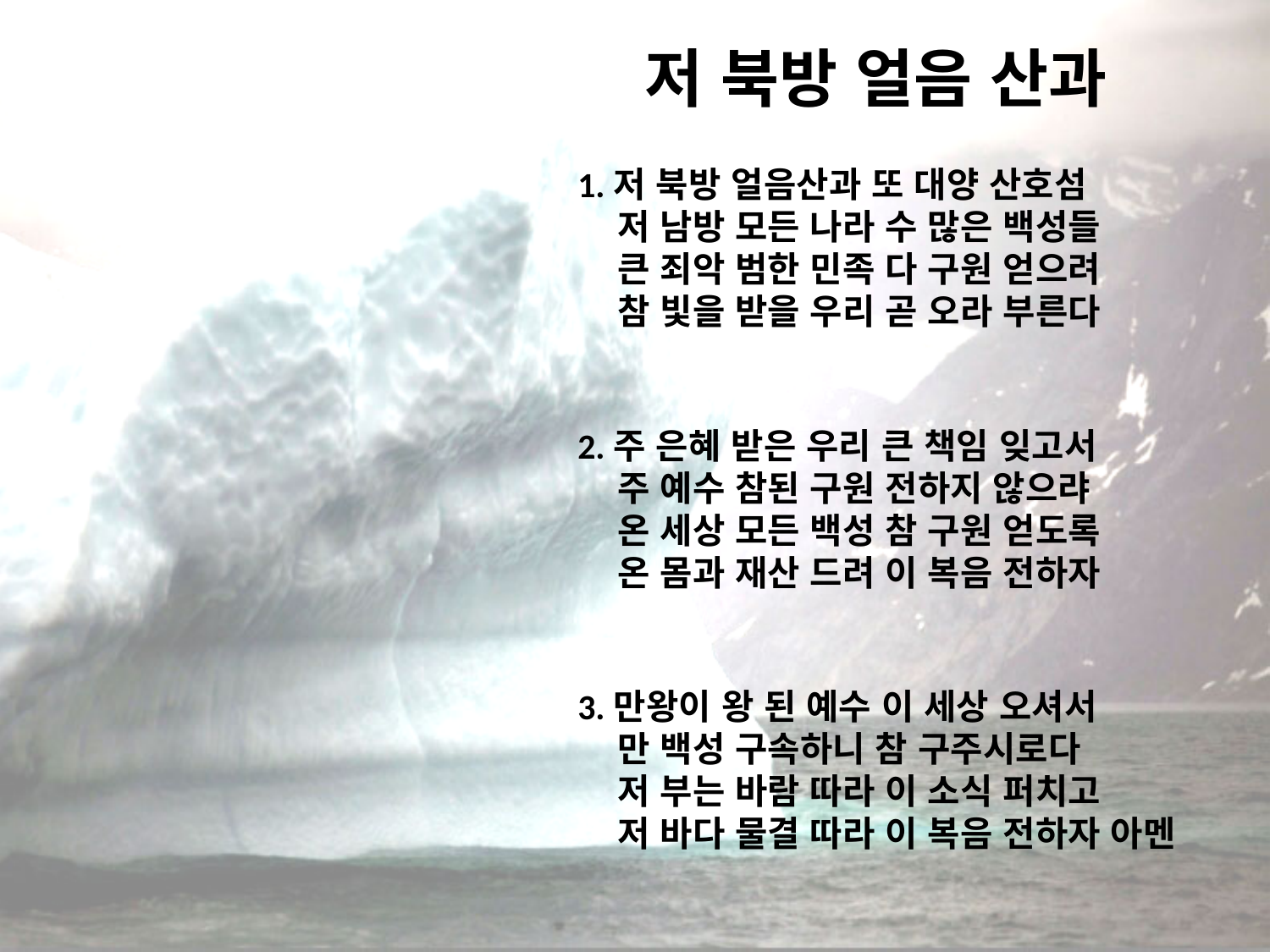

# 저 북방 얼음 산과
1.저 북방 얼음산과 또 대양 산호섬
    저 남방 모든 나라 수 많은 백성들
    큰 죄악 범한 민족 다 구원 얻으려
    참 빛을 받을 우리 곧 오라 부른다
2.주 은혜 받은 우리 큰 책임 잊고서
    주 예수 참된 구원 전하지 않으랴
    온 세상 모든 백성 참 구원 얻도록
    온 몸과 재산 드려 이 복음 전하자
3.만왕이 왕 된 예수 이 세상 오셔서
    만 백성 구속하니 참 구주시로다
    저 부는 바람 따라 이 소식 퍼치고
    저 바다 물결 따라 이 복음 전하자 아멘